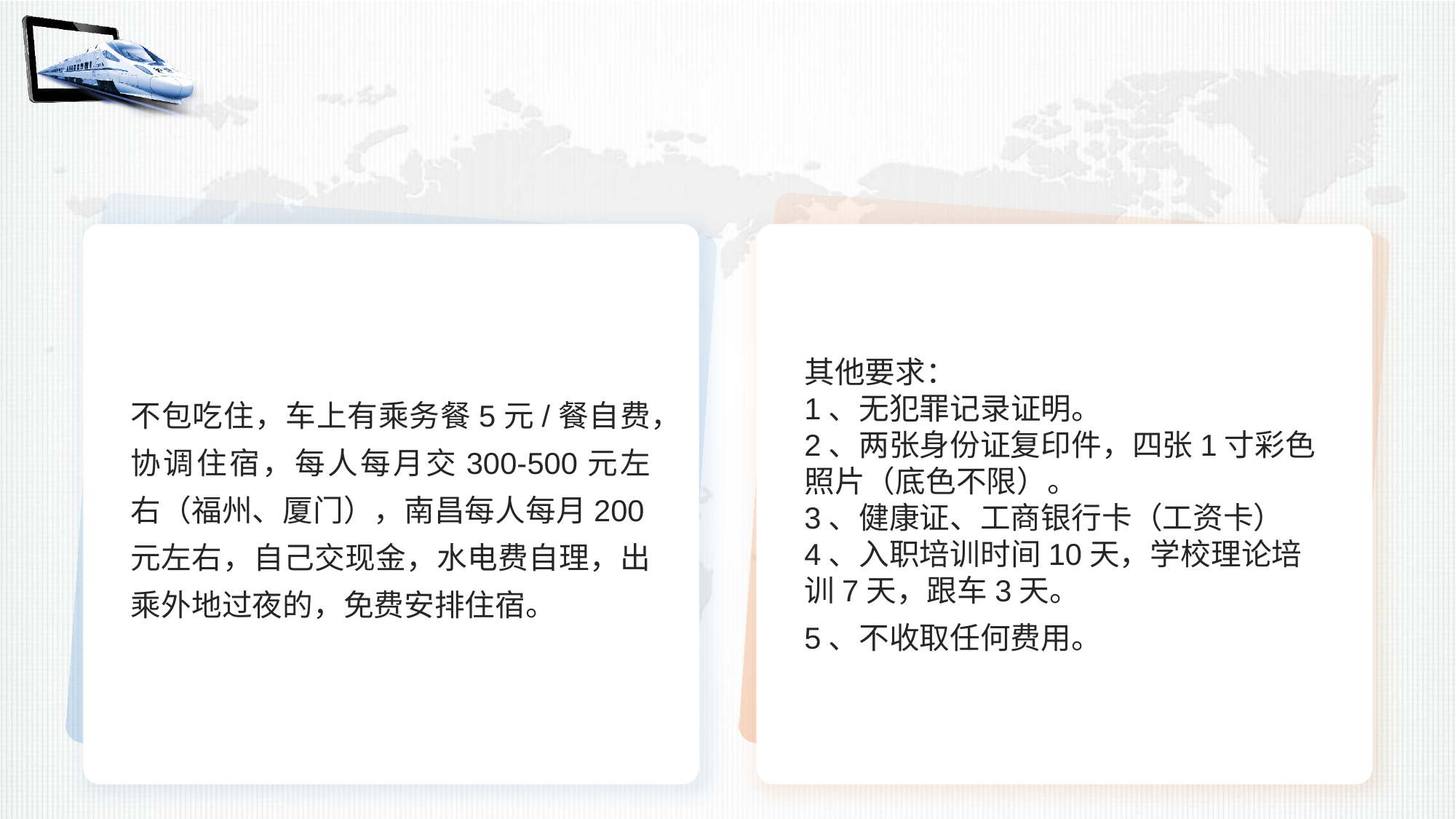

不包吃住，车上有乘务餐5元/餐自费，协调住宿，每人每月交300-500元左右（福州、厦门），南昌每人每月200元左右，自己交现金，水电费自理，出乘外地过夜的，免费安排住宿。

其他要求：1、无犯罪记录证明。2、两张身份证复印件，四张1寸彩色照片（底色不限）。3、健康证、工商银行卡（工资卡）4、入职培训时间10天，学校理论培训7天，跟车3天。5、不收取任何费用。